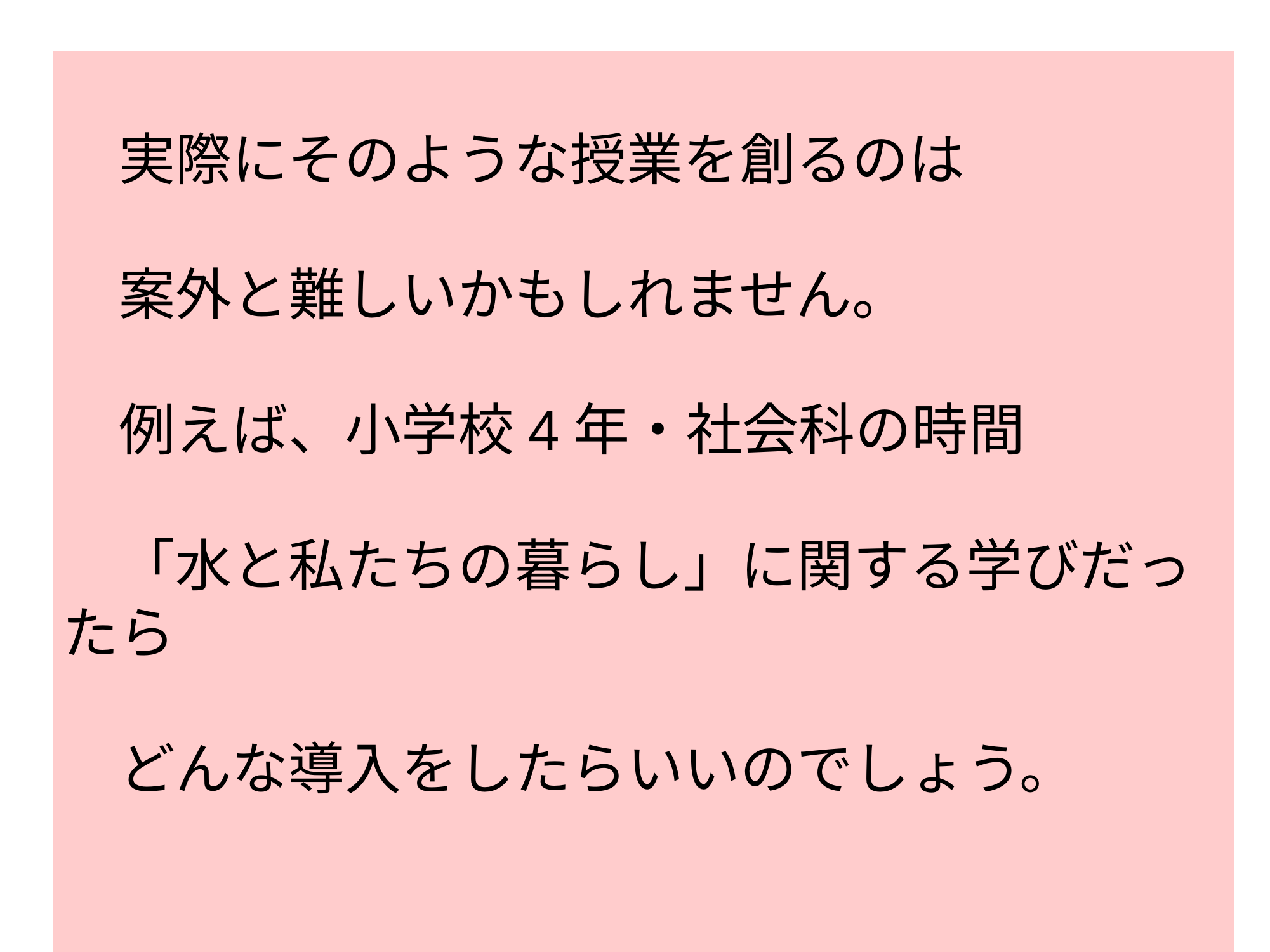

実際にそのような授業を創るのは

　案外と難しいかもしれません。

　例えば、小学校4年・社会科の時間

　「水と私たちの暮らし」に関する学びだったら

　どんな導入をしたらいいのでしょう。